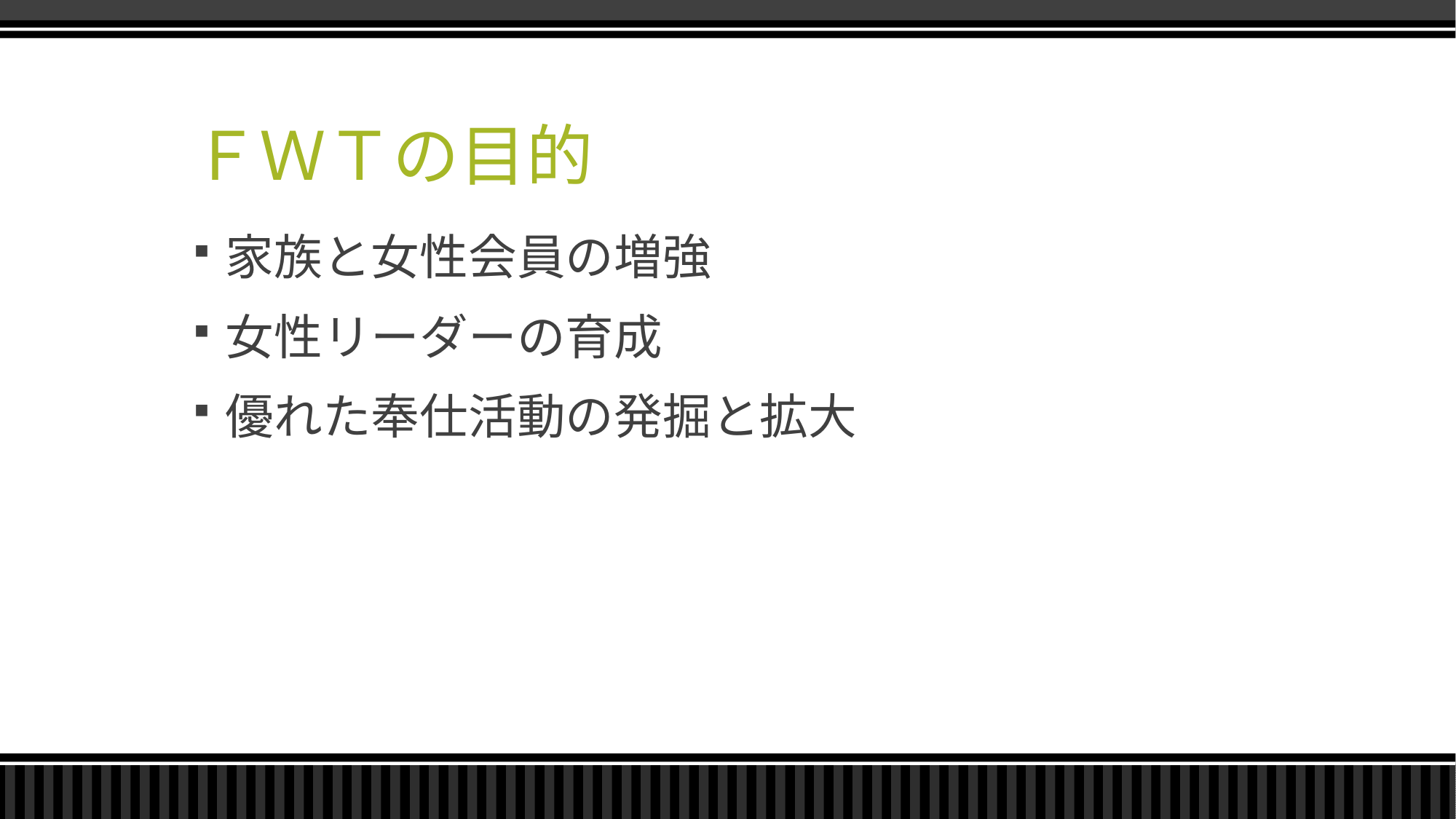

# ＦＷＴの目的
家族と女性会員の増強
女性リーダーの育成
優れた奉仕活動の発掘と拡大